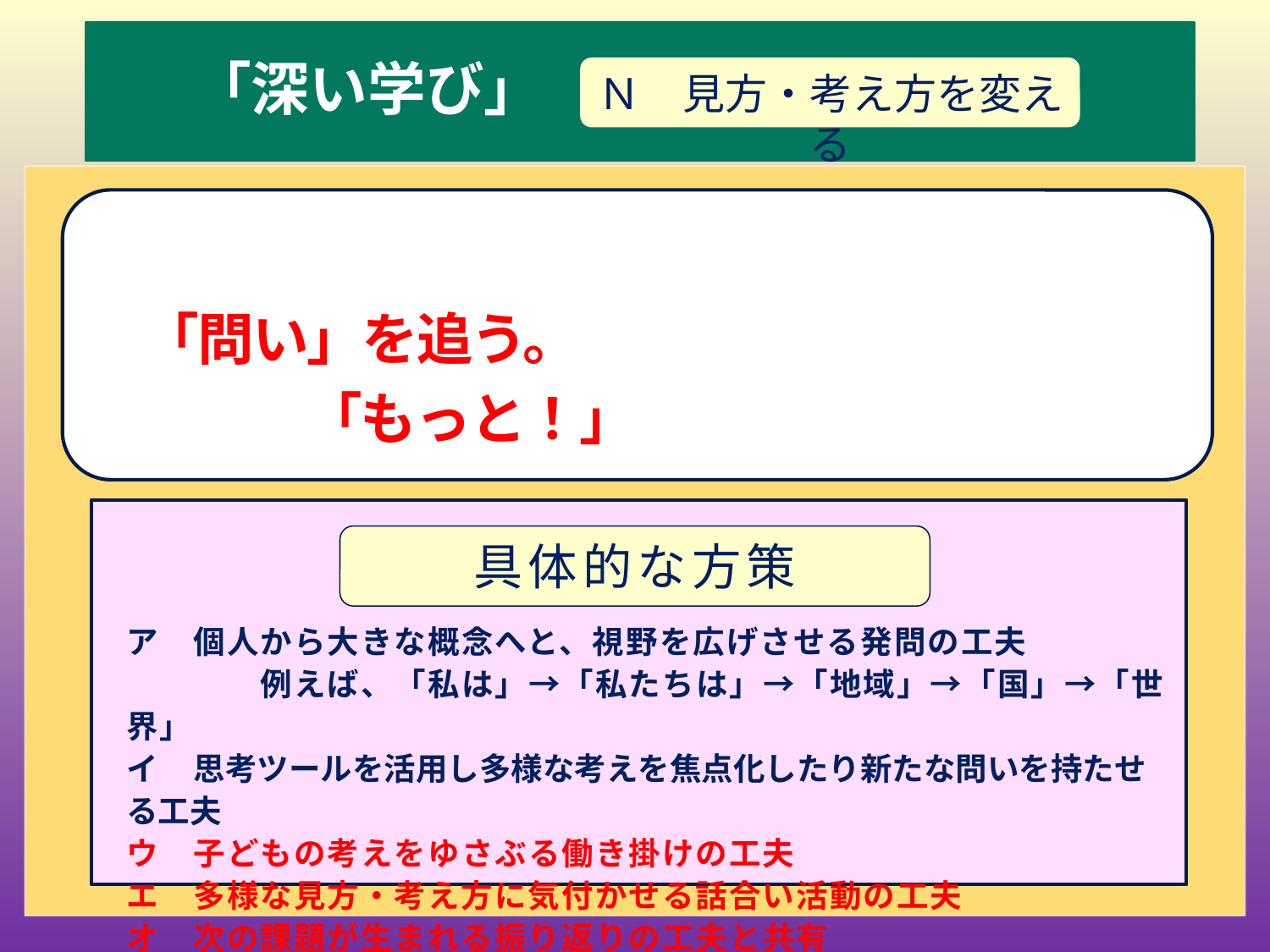

# 「深い学び」
Ｎ　見方・考え方を変える

授業改善の視点
　「問い」を追う。
　　　　「もっと！」

ア　個人から大きな概念へと、視野を広げさせる発問の工夫
　　　　例えば、「私は」→「私たちは」→「地域」→「国」→「世界」
イ　思考ツールを活用し多様な考えを焦点化したり新たな問いを持たせる工夫
ウ　子どもの考えをゆさぶる働き掛けの工夫
エ　多様な見方・考え方に気付かせる話合い活動の工夫
オ　次の課題が生まれる振り返りの工夫と共有

具体的な方策